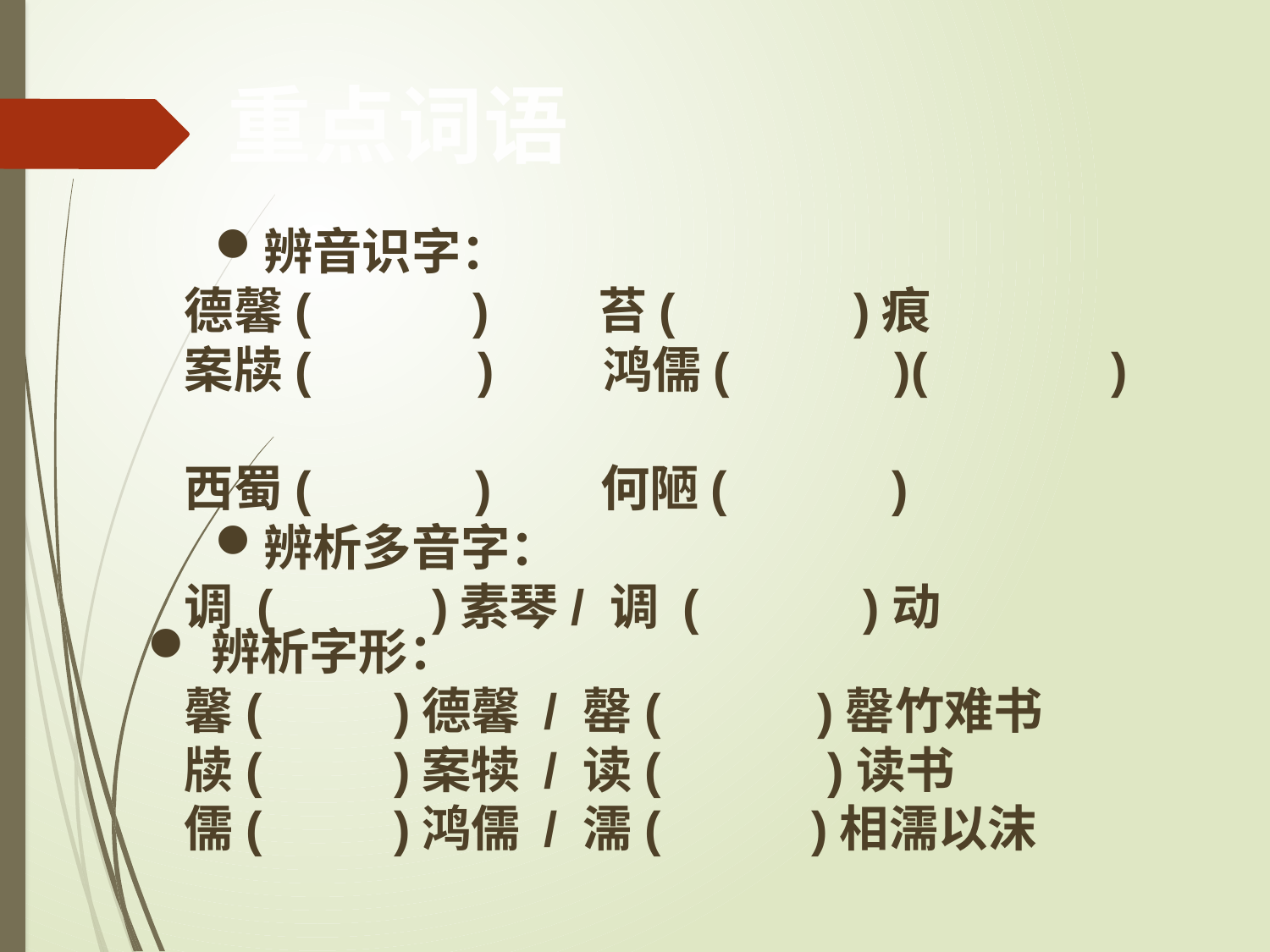

重点词语
辨音识字：
德馨(    　   )       苔(      　  )痕
案牍(      　 )       鸿儒(            )(  　 　  )
西蜀(     　  )       何陋(            )
辨析多音字：
调 ( 　　  )素琴/ 调 (     　  )动
辨析字形：
馨( 　    )德馨 / 罄(  　     )罄竹难书
牍( 　    )案犊 / 读(      　 )读书
儒( 　    )鸿儒 / 濡(    　  )相濡以沫